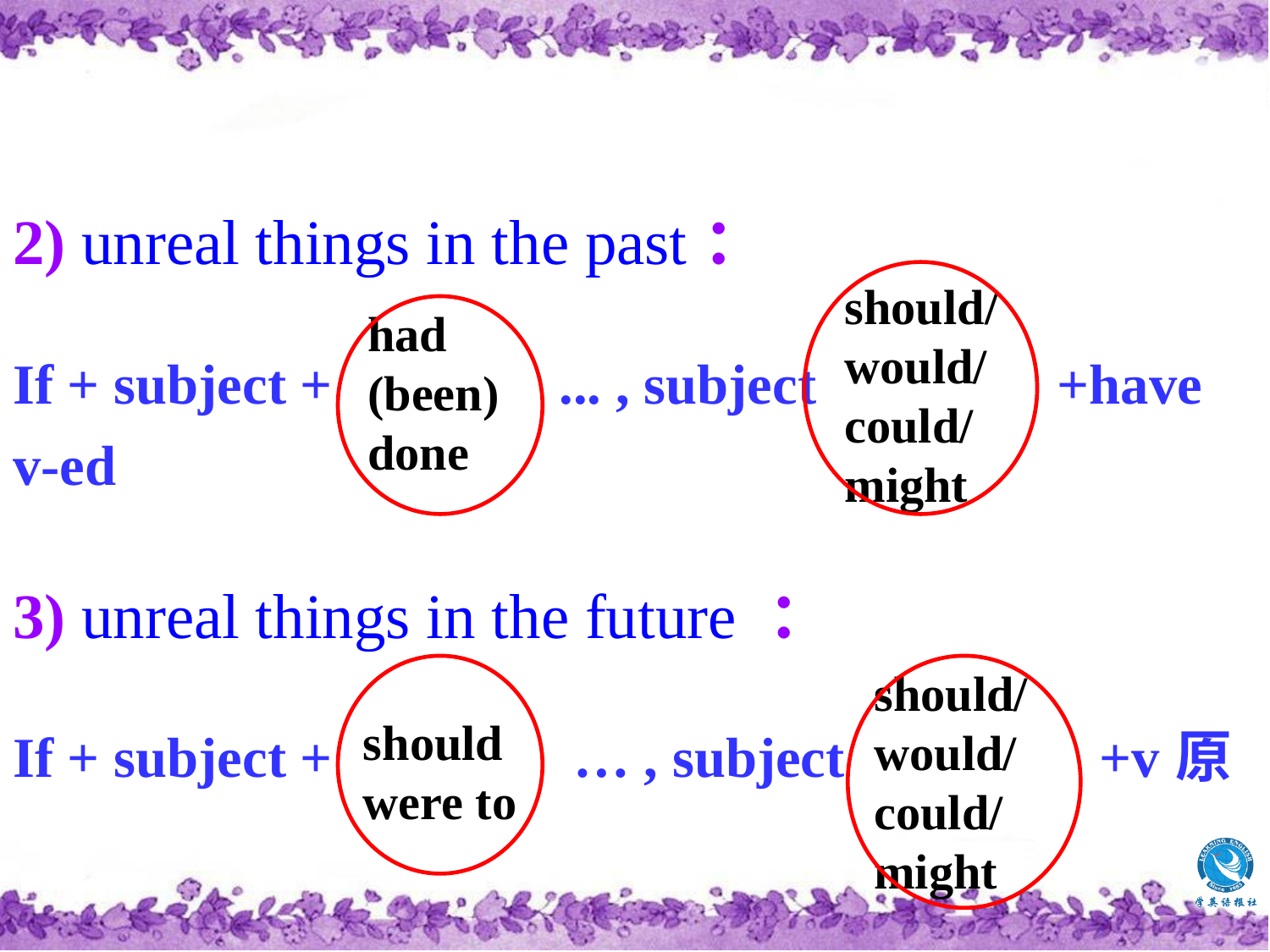

2) unreal things in the past：
If + subject +                ... , subject                 +have v-ed
3) unreal things in the future ：
If + subject +                 … , subject                  +v原

should/
would/
could/
might

had (been) done

should/
would/
could/
might
should
were to